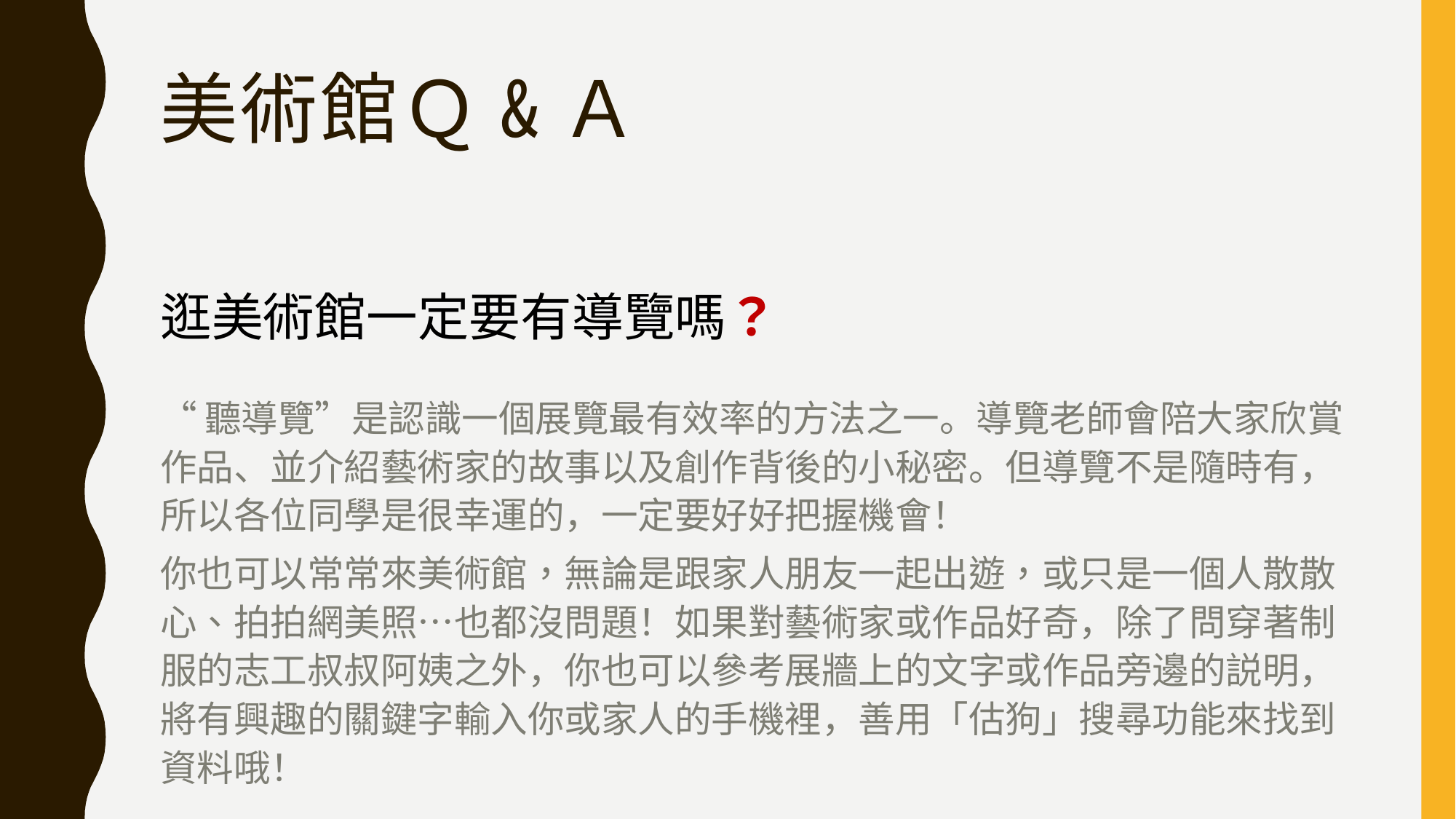

# 美術館Ｑ&Ａ
逛美術館一定要有導覽嗎？

“聽導覽”是認識一個展覽最有效率的方法之一。導覽老師會陪大家欣賞作品、並介紹藝術家的故事以及創作背後的小秘密。但導覽不是隨時有，所以各位同學是很幸運的，一定要好好把握機會！
你也可以常常來美術館，無論是跟家人朋友一起出遊，或只是一個人散散心、拍拍網美照…也都沒問題！如果對藝術家或作品好奇，除了問穿著制服的志工叔叔阿姨之外，你也可以參考展牆上的文字或作品旁邊的説明，將有興趣的關鍵字輸入你或家人的手機裡，善用「估狗」搜尋功能來找到資料哦！